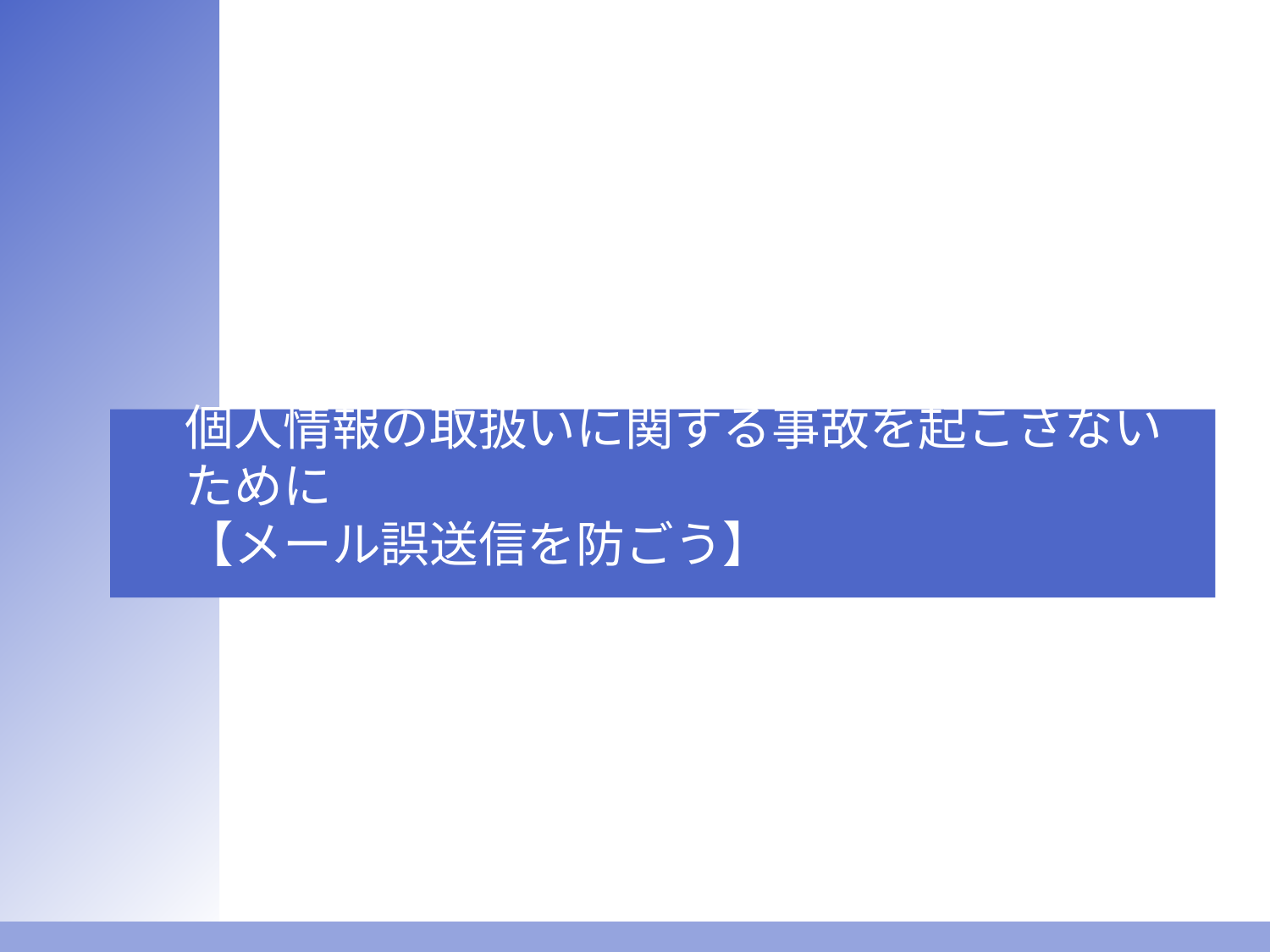

# 個人情報の取扱いに関する事故を起こさないために 【メール誤送信を防ごう】